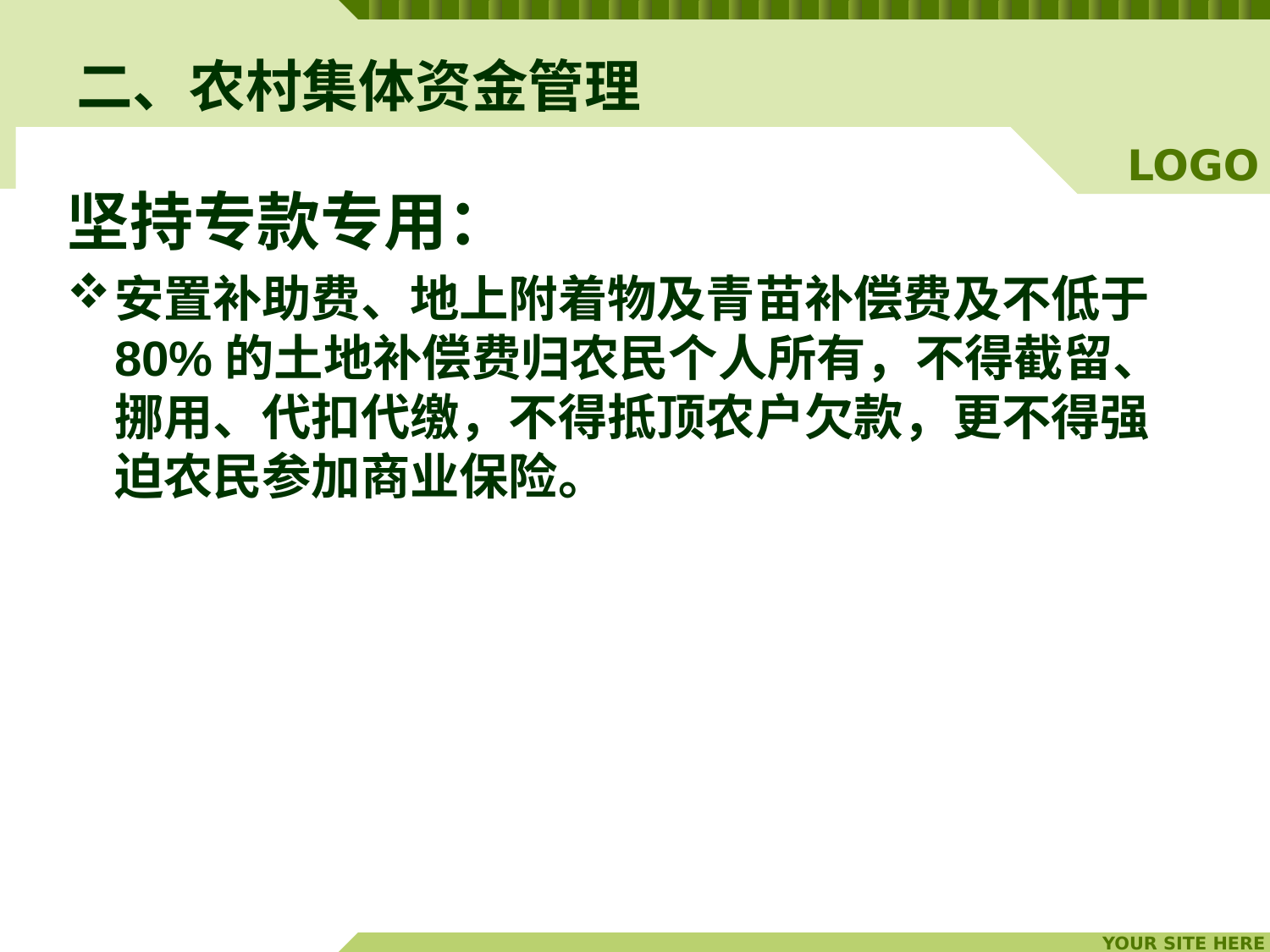

# 二、农村集体资金管理
坚持专款专用：
安置补助费、地上附着物及青苗补偿费及不低于80%的土地补偿费归农民个人所有，不得截留、挪用、代扣代缴，不得抵顶农户欠款，更不得强迫农民参加商业保险。